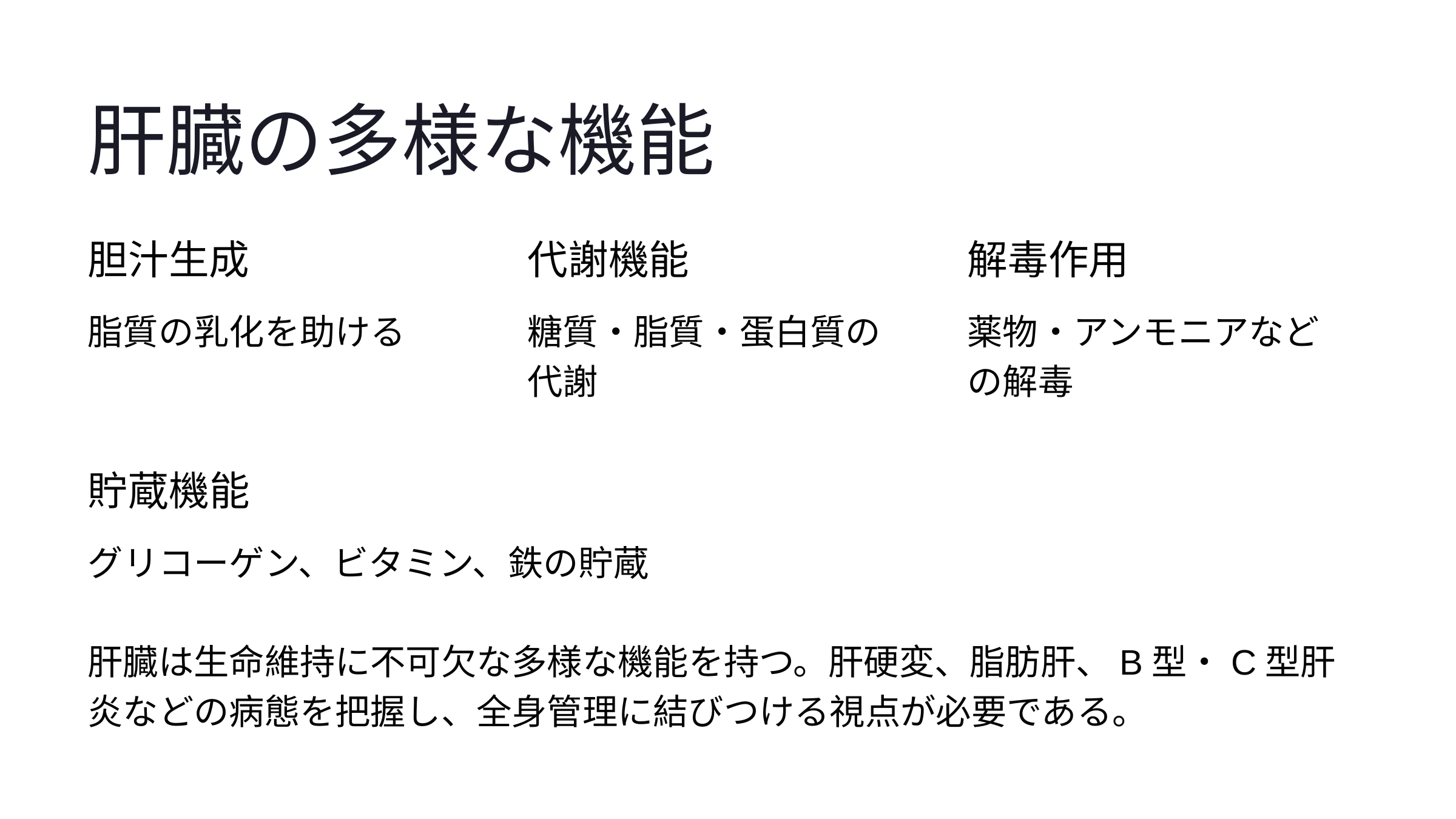

肝臓の多様な機能
胆汁生成
代謝機能
解毒作用
脂質の乳化を助ける
糖質・脂質・蛋白質の代謝
薬物・アンモニアなどの解毒
貯蔵機能
グリコーゲン、ビタミン、鉄の貯蔵
肝臓は生命維持に不可欠な多様な機能を持つ。肝硬変、脂肪肝、B型・C型肝炎などの病態を把握し、全身管理に結びつける視点が必要である。